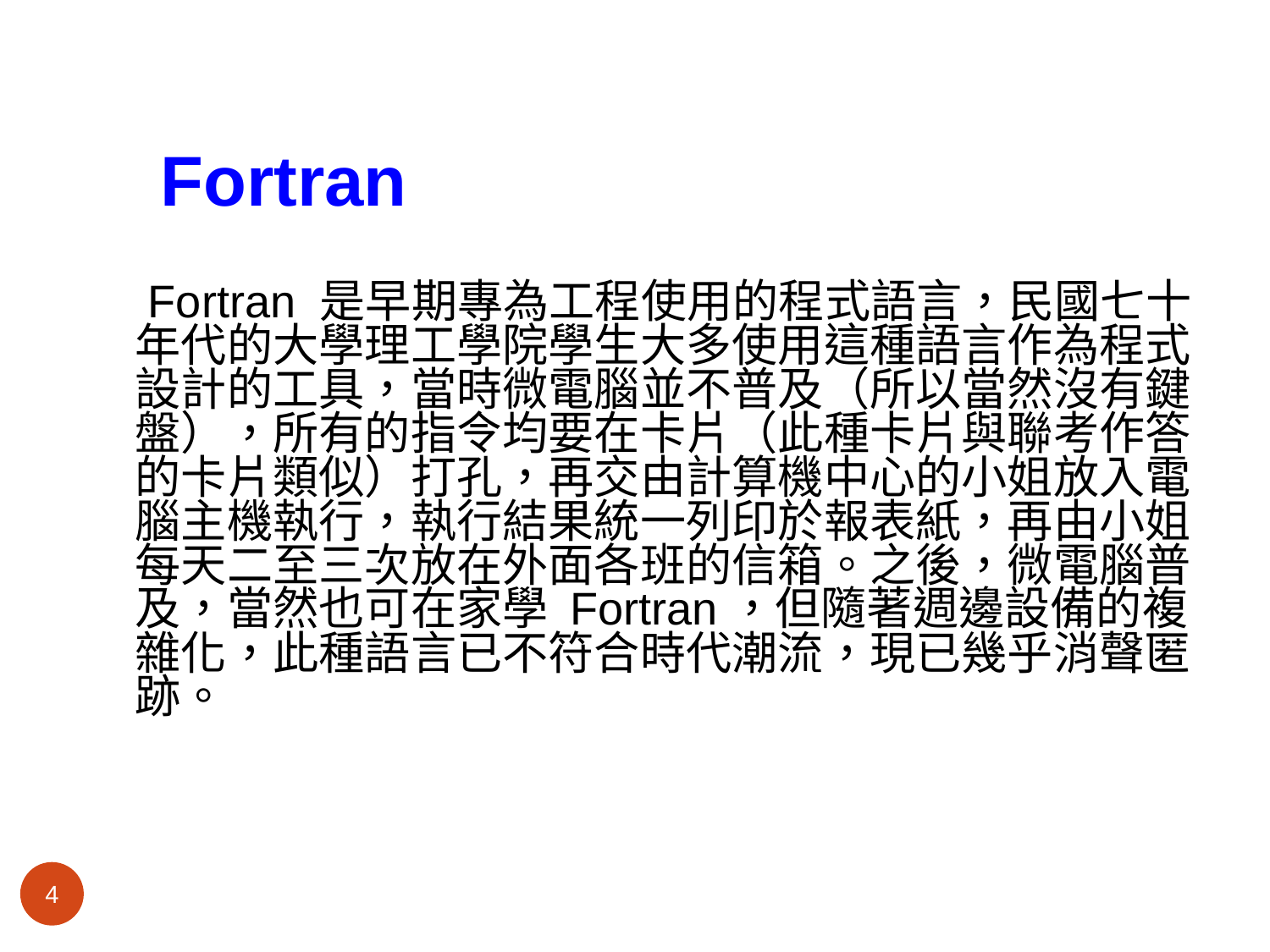

# Fortran
	 Fortran 是早期專為工程使用的程式語言，民國七十年代的大學理工學院學生大多使用這種語言作為程式設計的工具，當時微電腦並不普及（所以當然沒有鍵盤），所有的指令均要在卡片（此種卡片與聯考作答的卡片類似）打孔，再交由計算機中心的小姐放入電腦主機執行，執行結果統一列印於報表紙，再由小姐每天二至三次放在外面各班的信箱。之後，微電腦普及，當然也可在家學 Fortran，但隨著週邊設備的複雜化，此種語言已不符合時代潮流，現已幾乎消聲匿跡。

4